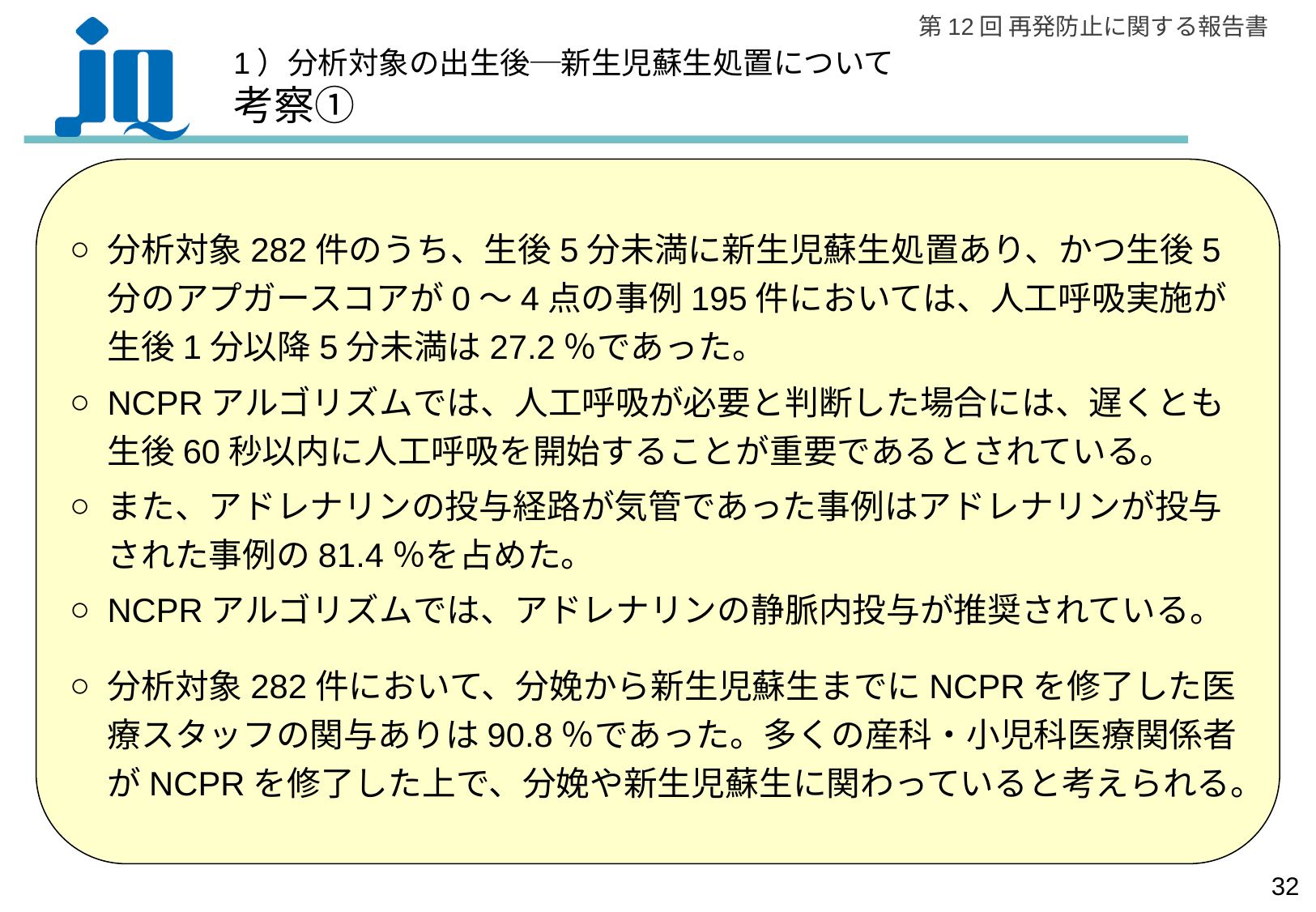

1）分析対象の出生後─新生児蘇生処置について
考察①
分析対象282件のうち、生後5分未満に新生児蘇生処置あり、かつ生後5分のアプガースコアが0～4点の事例195件においては、人工呼吸実施が生後1分以降5分未満は27.2％であった。
NCPRアルゴリズムでは、人工呼吸が必要と判断した場合には、遅くとも生後60秒以内に人工呼吸を開始することが重要であるとされている。
また、アドレナリンの投与経路が気管であった事例はアドレナリンが投与された事例の81.4％を占めた。
NCPRアルゴリズムでは、アドレナリンの静脈内投与が推奨されている。
分析対象282件において、分娩から新生児蘇生までにNCPRを修了した医療スタッフの関与ありは90.8％であった。多くの産科・小児科医療関係者がNCPRを修了した上で、分娩や新生児蘇生に関わっていると考えられる。
32